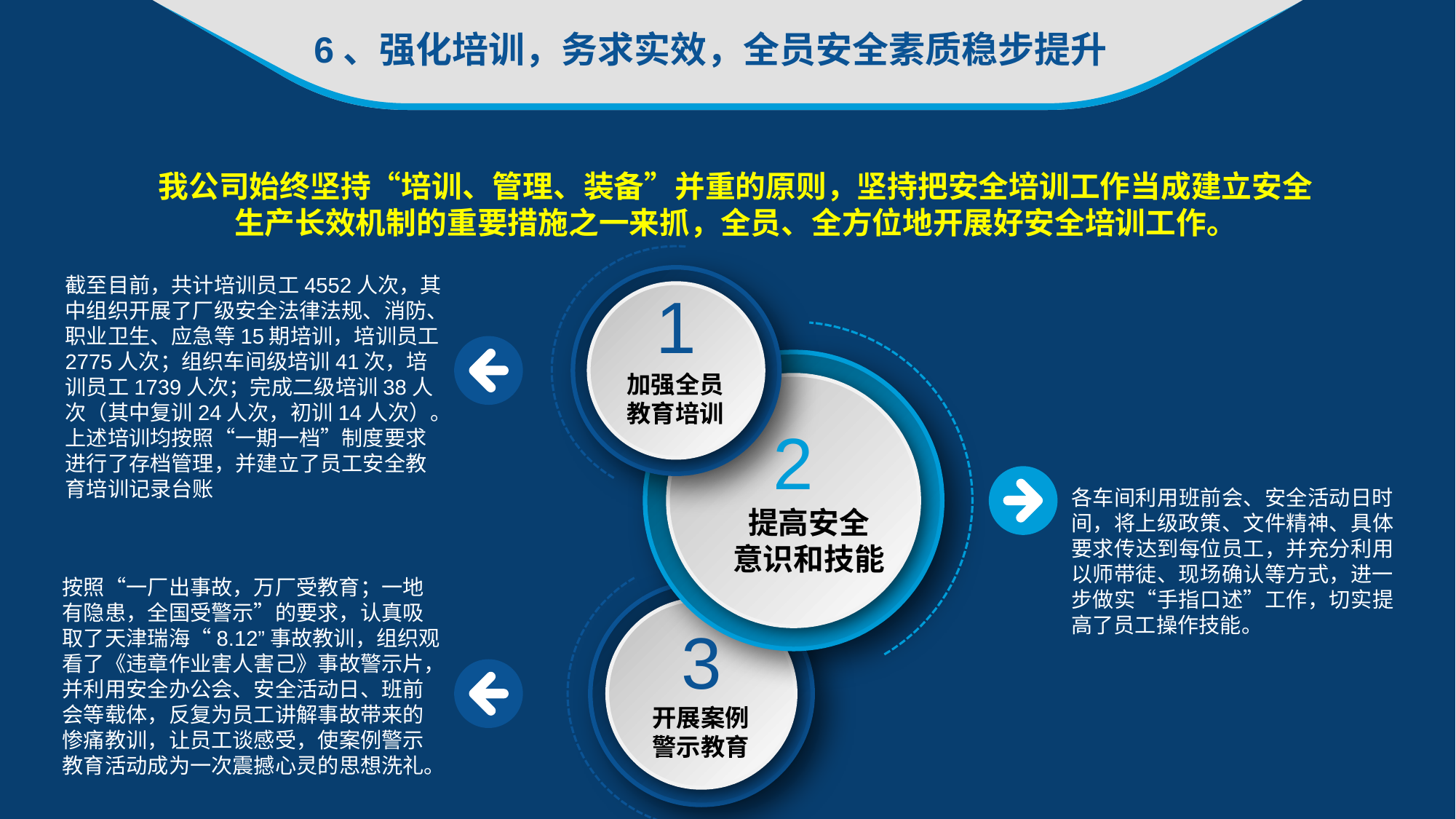

6、强化培训，务求实效，全员安全素质稳步提升
我公司始终坚持“培训、管理、装备”并重的原则，坚持把安全培训工作当成建立安全生产长效机制的重要措施之一来抓，全员、全方位地开展好安全培训工作。

截至目前，共计培训员工4552人次，其中组织开展了厂级安全法律法规、消防、职业卫生、应急等15期培训，培训员工2775人次；组织车间级培训41次，培训员工1739人次；完成二级培训38人次（其中复训24人次，初训14人次）。上述培训均按照“一期一档”制度要求进行了存档管理，并建立了员工安全教育培训记录台账

1

加强全员教育培训

2

各车间利用班前会、安全活动日时间，将上级政策、文件精神、具体要求传达到每位员工，并充分利用以师带徒、现场确认等方式，进一步做实“手指口述”工作，切实提高了员工操作技能。
提高安全
意识和技能
按照“一厂出事故，万厂受教育；一地有隐患，全国受警示”的要求，认真吸取了天津瑞海“8.12”事故教训，组织观看了《违章作业害人害己》事故警示片，并利用安全办公会、安全活动日、班前会等载体，反复为员工讲解事故带来的惨痛教训，让员工谈感受，使案例警示教育活动成为一次震撼心灵的思想洗礼。

3

开展案例
警示教育